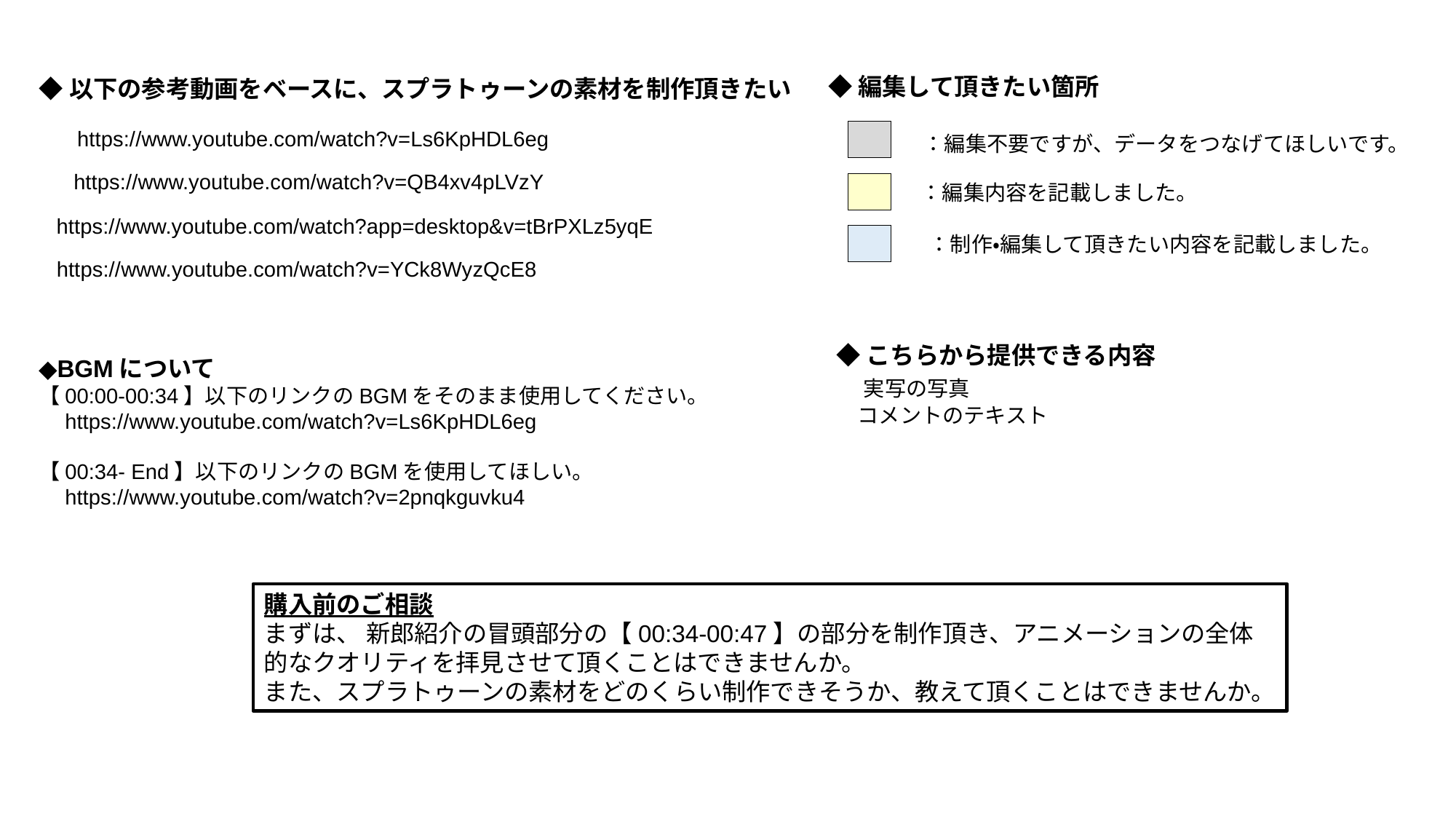

◆編集して頂きたい箇所
◆以下の参考動画をベースに、スプラトゥーンの素材を制作頂きたい
https://www.youtube.com/watch?v=Ls6KpHDL6eg

：編集不要ですが、データをつなげてほしいです。
https://www.youtube.com/watch?v=QB4xv4pLVzY

：編集内容を記載しました。
https://www.youtube.com/watch?app=desktop&v=tBrPXLz5yqE

：制作・編集して頂きたい内容を記載しました。
https://www.youtube.com/watch?v=YCk8WyzQcE8
◆こちらから提供できる内容
　実写の写真
　コメントのテキスト
◆BGMについて
【00:00-00:34】以下のリンクのBGMをそのまま使用してください。
　https://www.youtube.com/watch?v=Ls6KpHDL6eg

【00:34- End】以下のリンクのBGMを使用してほしい。
　https://www.youtube.com/watch?v=2pnqkguvku4
購入前のご相談
まずは、 新郎紹介の冒頭部分の【00:34-00:47】の部分を制作頂き、アニメーションの全体的なクオリティを拝見させて頂くことはできませんか。
また、スプラトゥーンの素材をどのくらい制作できそうか、教えて頂くことはできませんか。